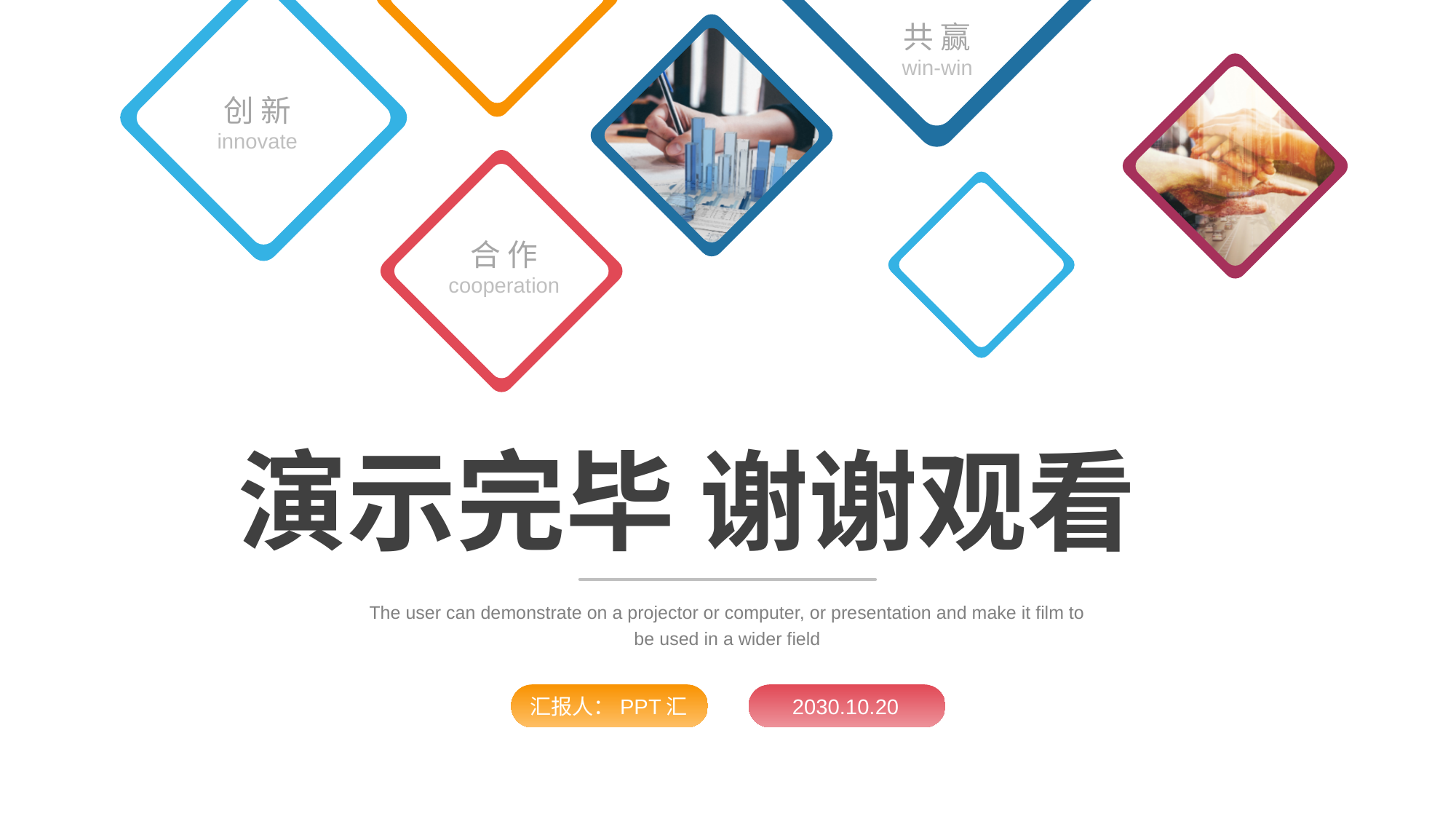

共 赢
win-win

创 新
innovate

合 作
cooperation
演示完毕 谢谢观看
The user can demonstrate on a projector or computer, or presentation and make it film to be used in a wider field

汇报人：PPT汇
2030.10.20